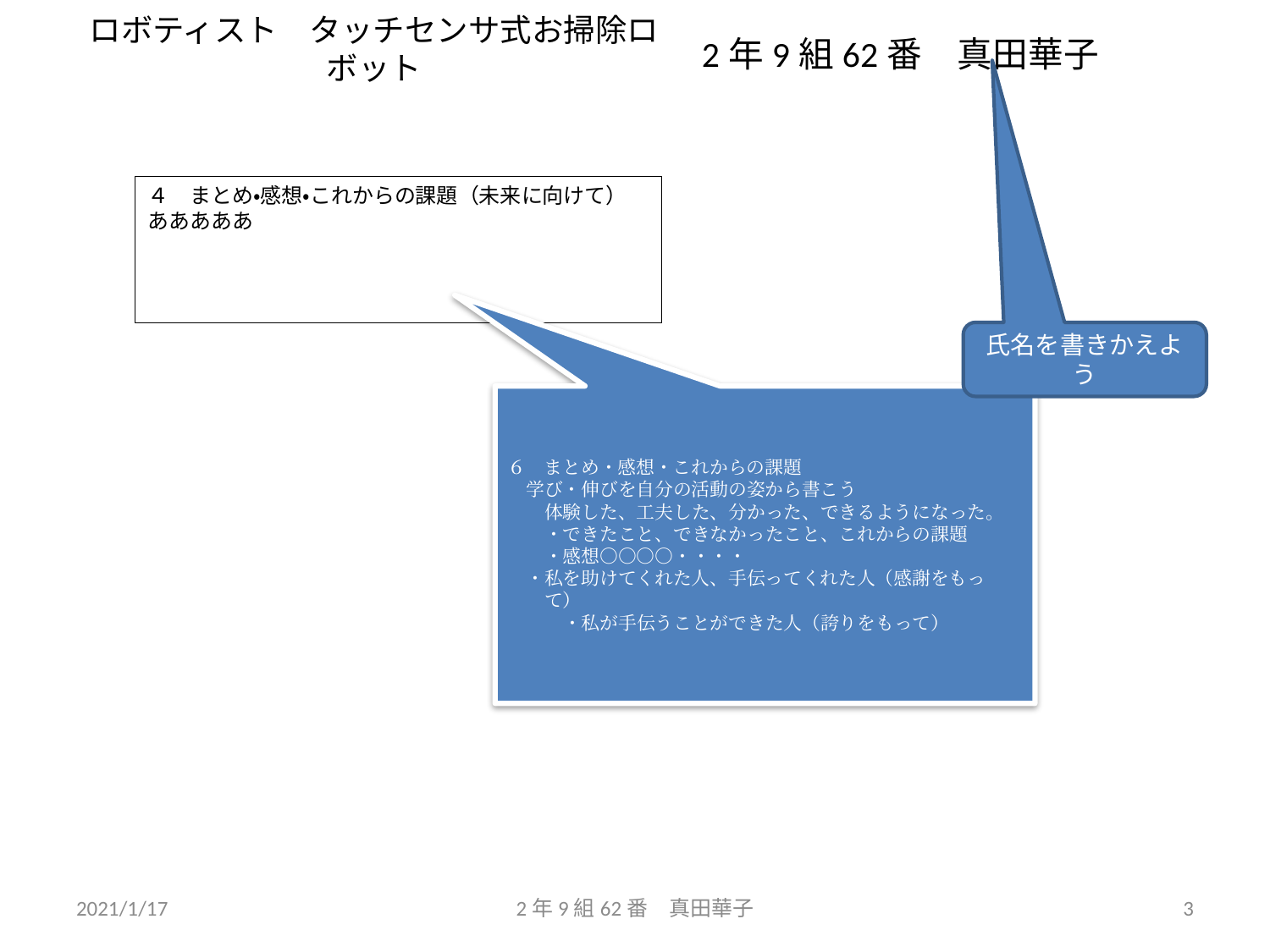

2年9組62番　真田華子
# ロボティスト　タッチセンサ式お掃除ロボット
４　まとめ・感想・これからの課題（未来に向けて）
あああああ

氏名を書きかえよう
６　まとめ・感想・これからの課題
学び・伸びを自分の活動の姿から書こう
体験した、工夫した、分かった、できるようになった。
・できたこと、できなかったこと、これからの課題
・感想○○○○・・・・
・私を助けてくれた人、手伝ってくれた人（感謝をもって）
・私が手伝うことができた人（誇りをもって）
2021/1/17
2年9組62番　真田華子
3